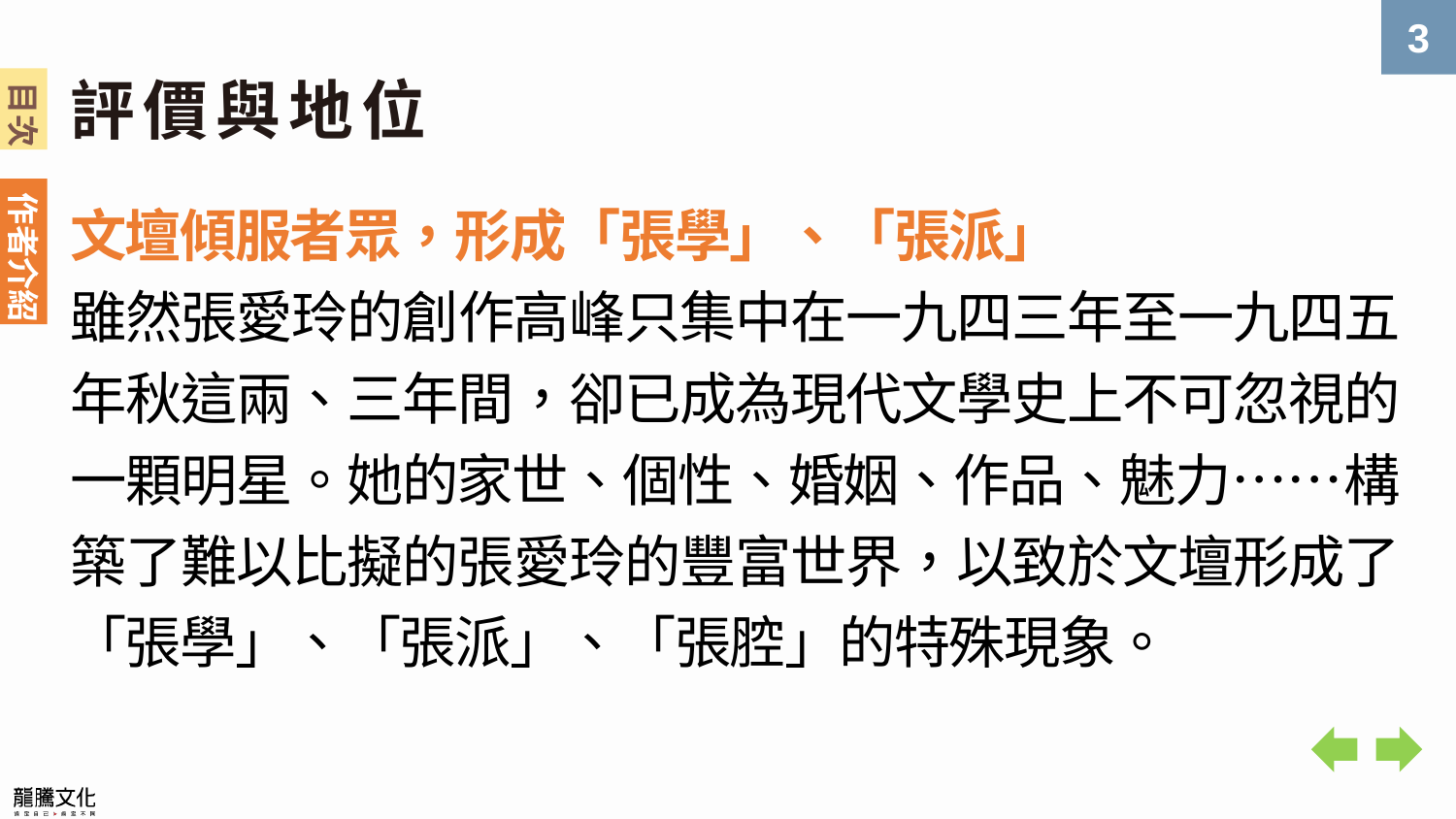

評價與地位
目次
文壇傾服者眾，形成「張學」、「張派」
雖然張愛玲的創作高峰只集中在一九四三年至一九四五年秋這兩、三年間，卻已成為現代文學史上不可忽視的一顆明星。她的家世、個性、婚姻、作品、魅力……構築了難以比擬的張愛玲的豐富世界，以致於文壇形成了「張學」、「張派」、「張腔」的特殊現象。